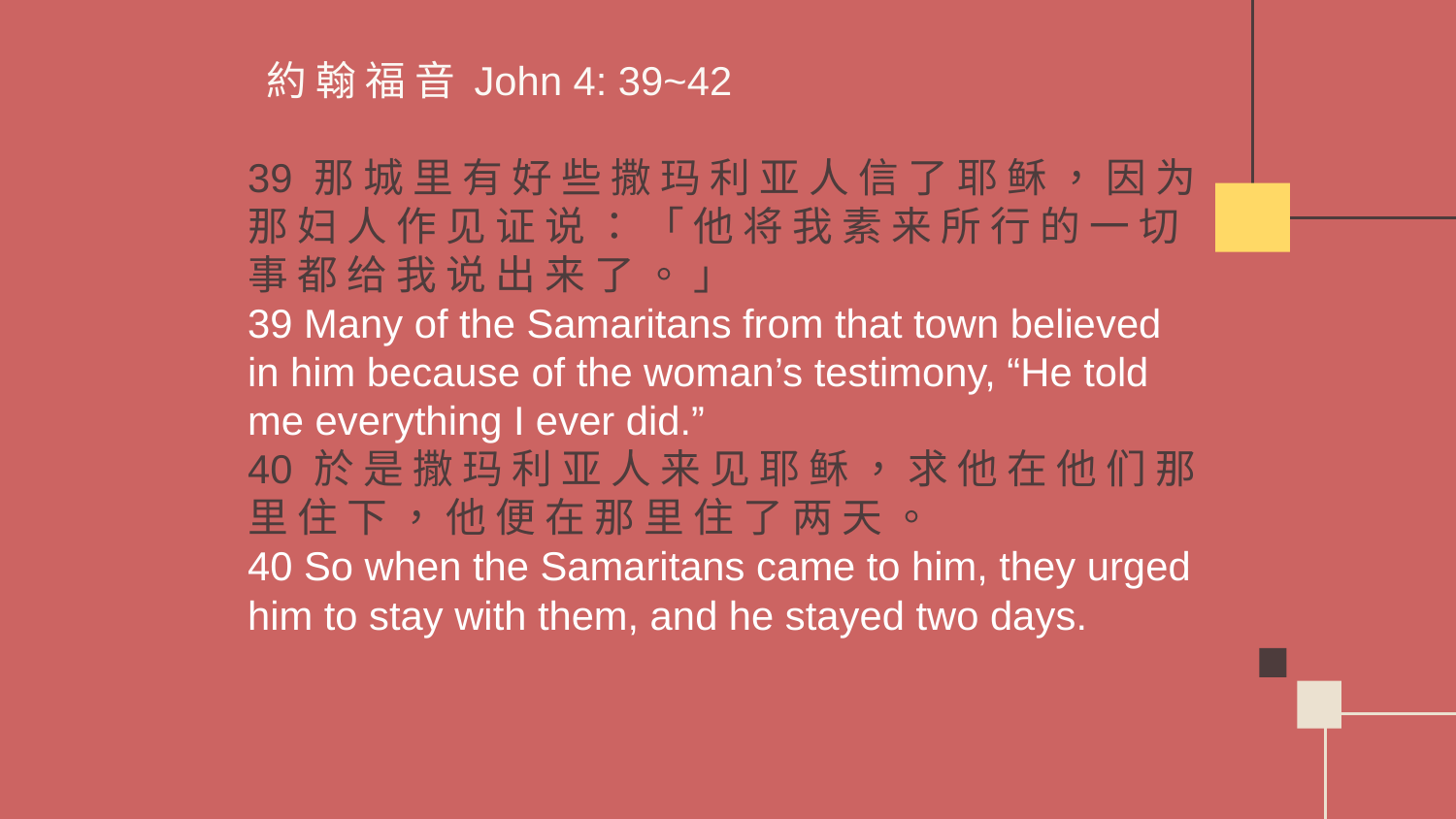

# 約 翰 福 音 John 4: 39~42 39 那 城 里 有 好 些 撒 玛 利 亚 人 信 了 耶 稣 ， 因 为 那 妇 人 作 见 证 说 ： 「 他 将 我 素 来 所 行 的 一 切 事 都 给 我 说 出 来 了 。 」 39 Many of the Samaritans from that town believed in him because of the woman’s testimony, “He told me everything I ever did.” 40 於 是 撒 玛 利 亚 人 来 见 耶 稣 ， 求 他 在 他 们 那 里 住 下 ， 他 便 在 那 里 住 了 两 天 。 40 So when the Samaritans came to him, they urged him to stay with them, and he stayed two days.